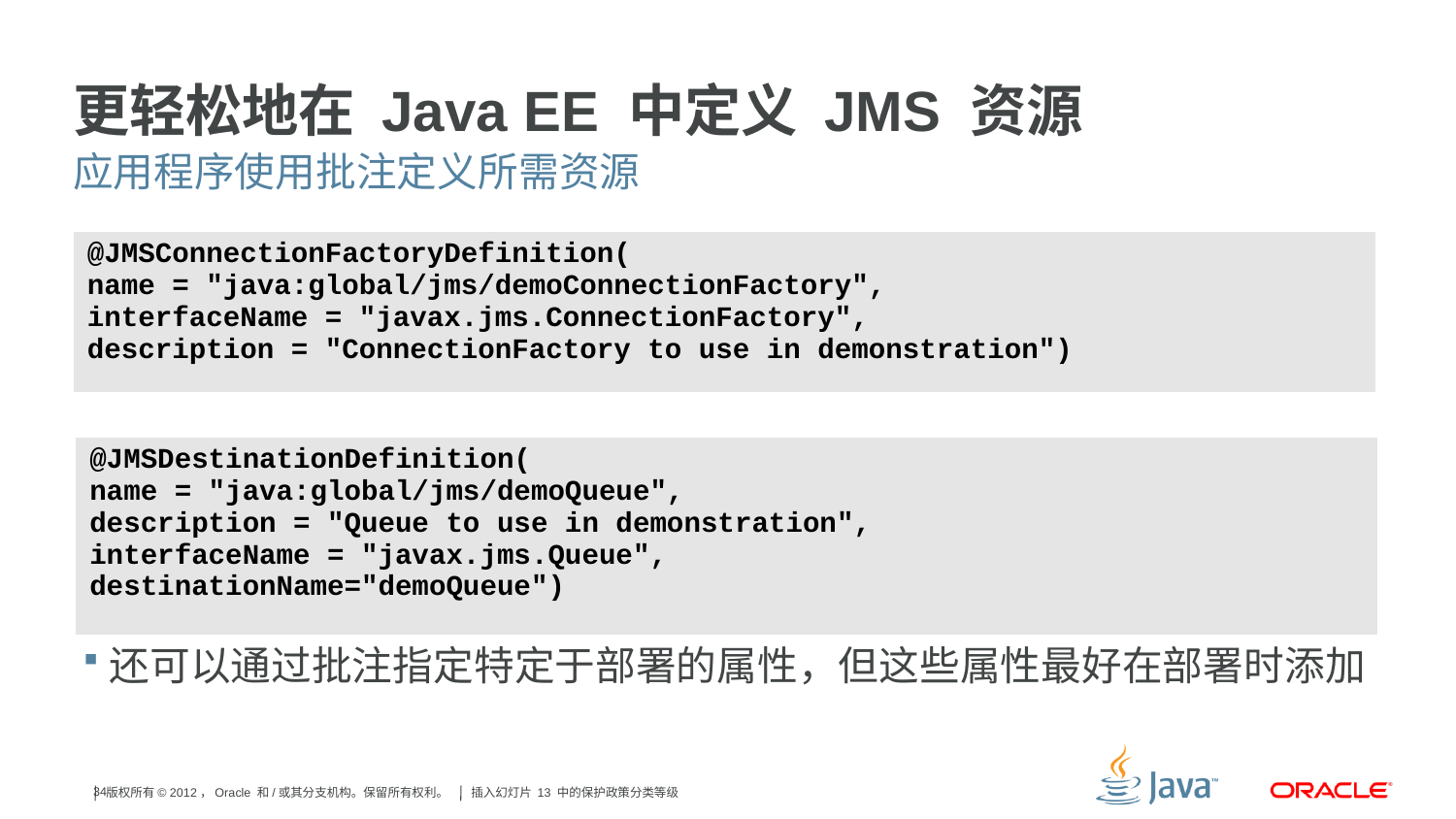

# 更轻松地在 Java EE 中定义 JMS 资源
应用程序使用批注定义所需资源
| @JMSConnectionFactoryDefinition( name = "java:global/jms/demoConnectionFactory", interfaceName = "javax.jms.ConnectionFactory", description = "ConnectionFactory to use in demonstration") |
| --- |
| @JMSDestinationDefinition( name = "java:global/jms/demoQueue", description = "Queue to use in demonstration", interfaceName = "javax.jms.Queue", destinationName="demoQueue") |
| --- |
还可以通过批注指定特定于部署的属性，但这些属性最好在部署时添加